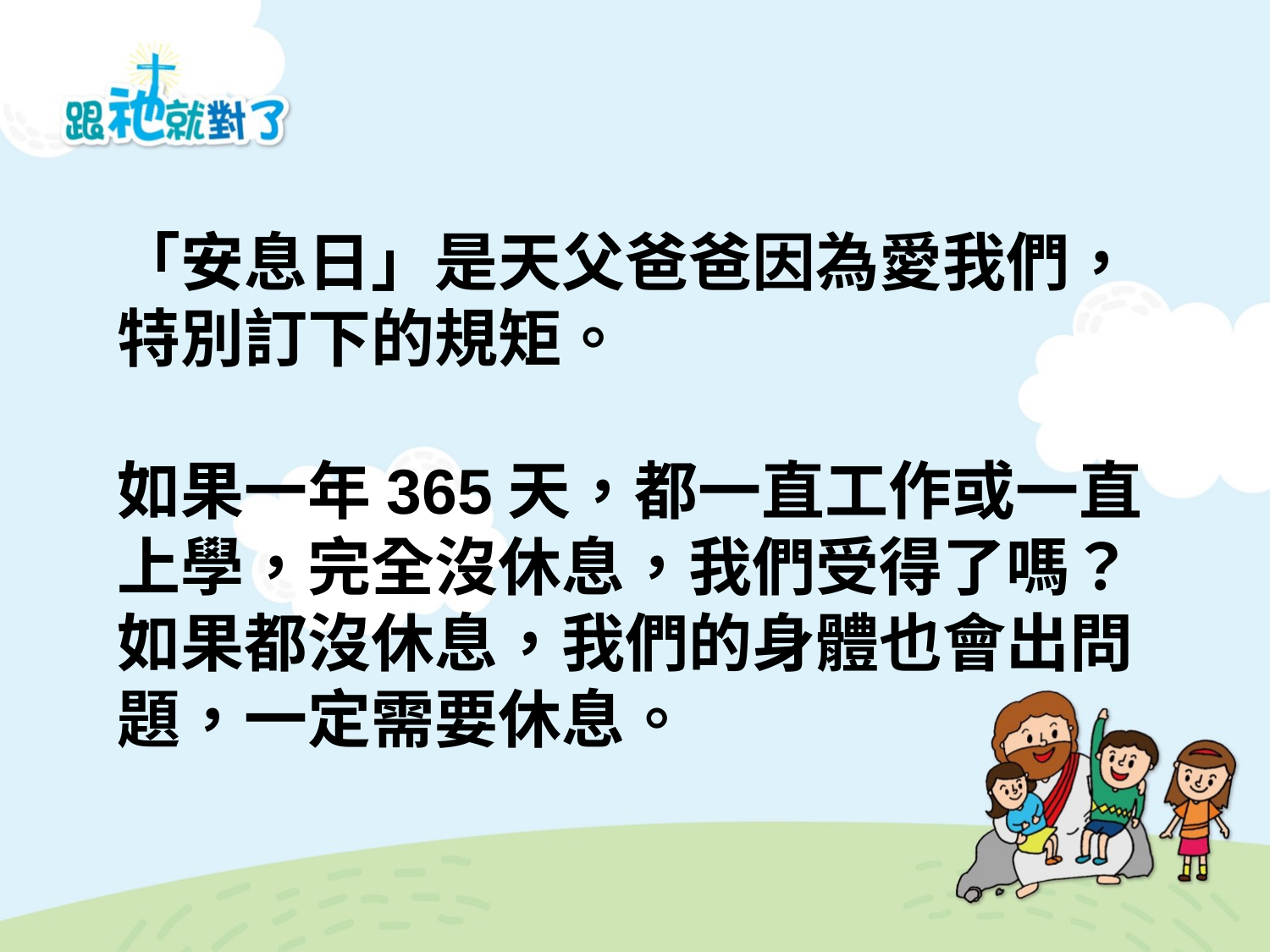

「安息日」是天父爸爸因為愛我們，特別訂下的規矩。

如果一年365天，都一直工作或一直上學，完全沒休息，我們受得了嗎？如果都沒休息，我們的身體也會出問題，一定需要休息。